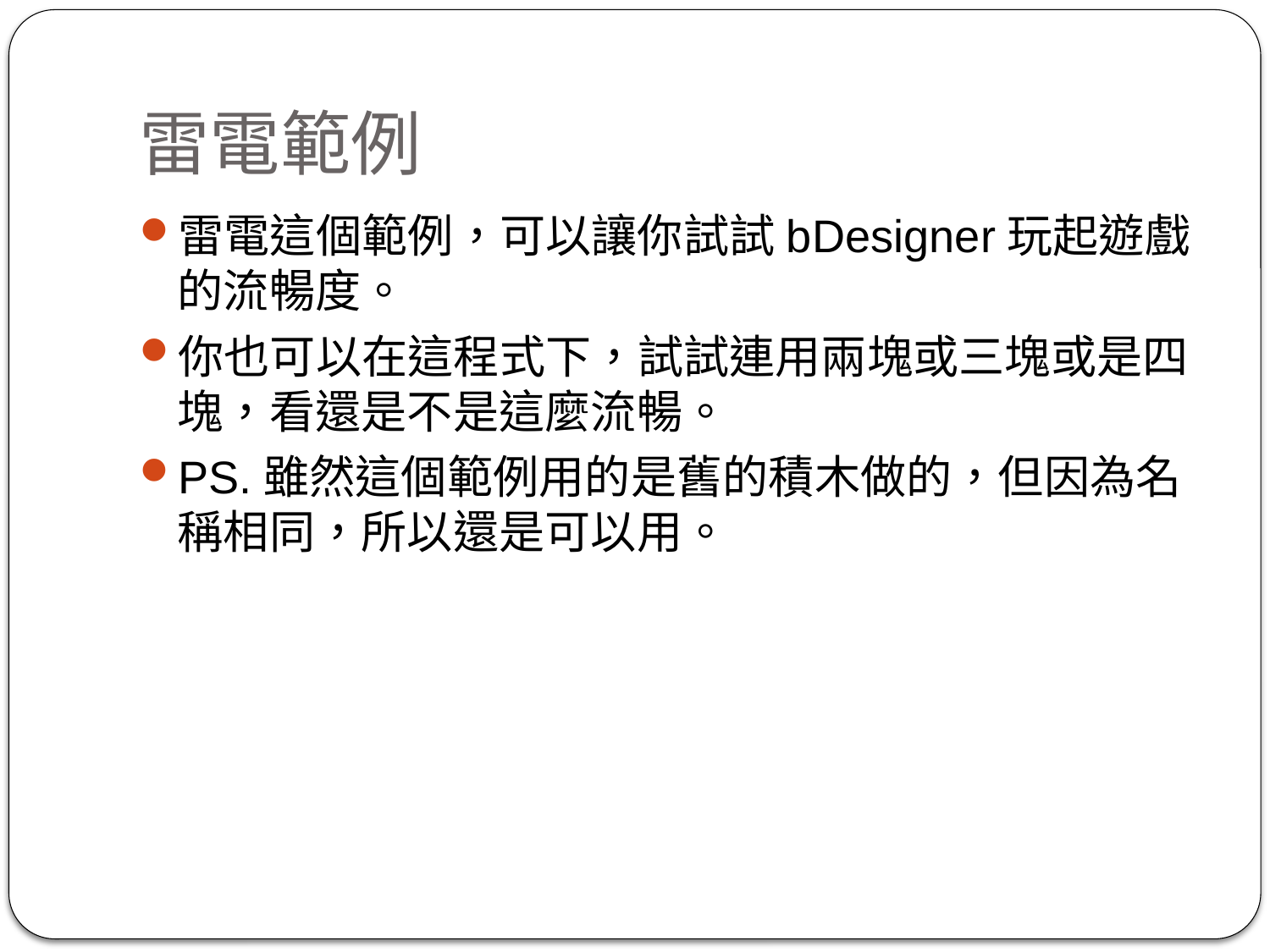

# 雷電範例
雷電這個範例，可以讓你試試bDesigner玩起遊戲的流暢度。
你也可以在這程式下，試試連用兩塊或三塊或是四塊，看還是不是這麼流暢。
PS.雖然這個範例用的是舊的積木做的，但因為名稱相同，所以還是可以用。